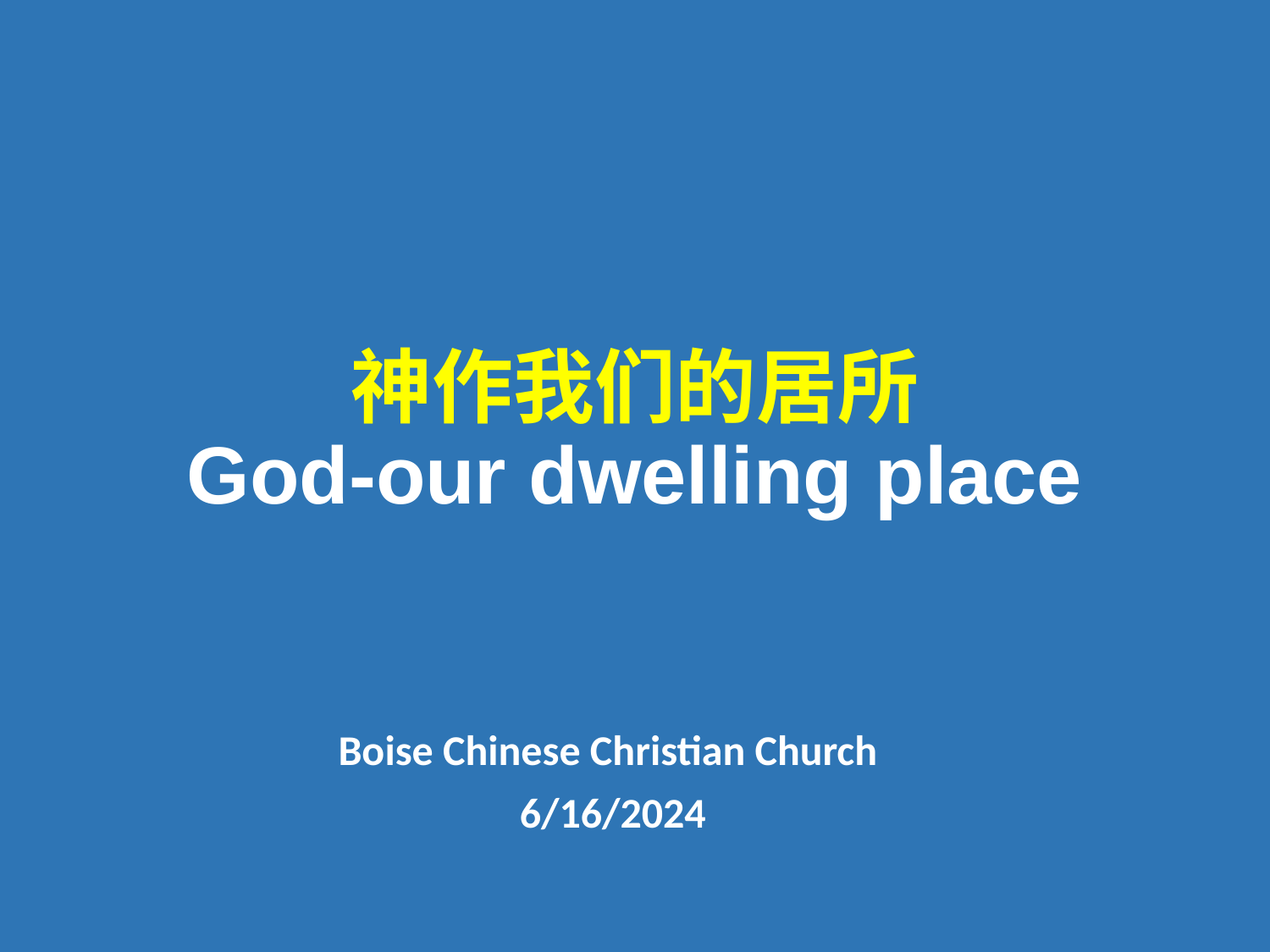

# 神作我们的居所 God-our dwelling place
Boise Chinese Christian Church
6/16/2024